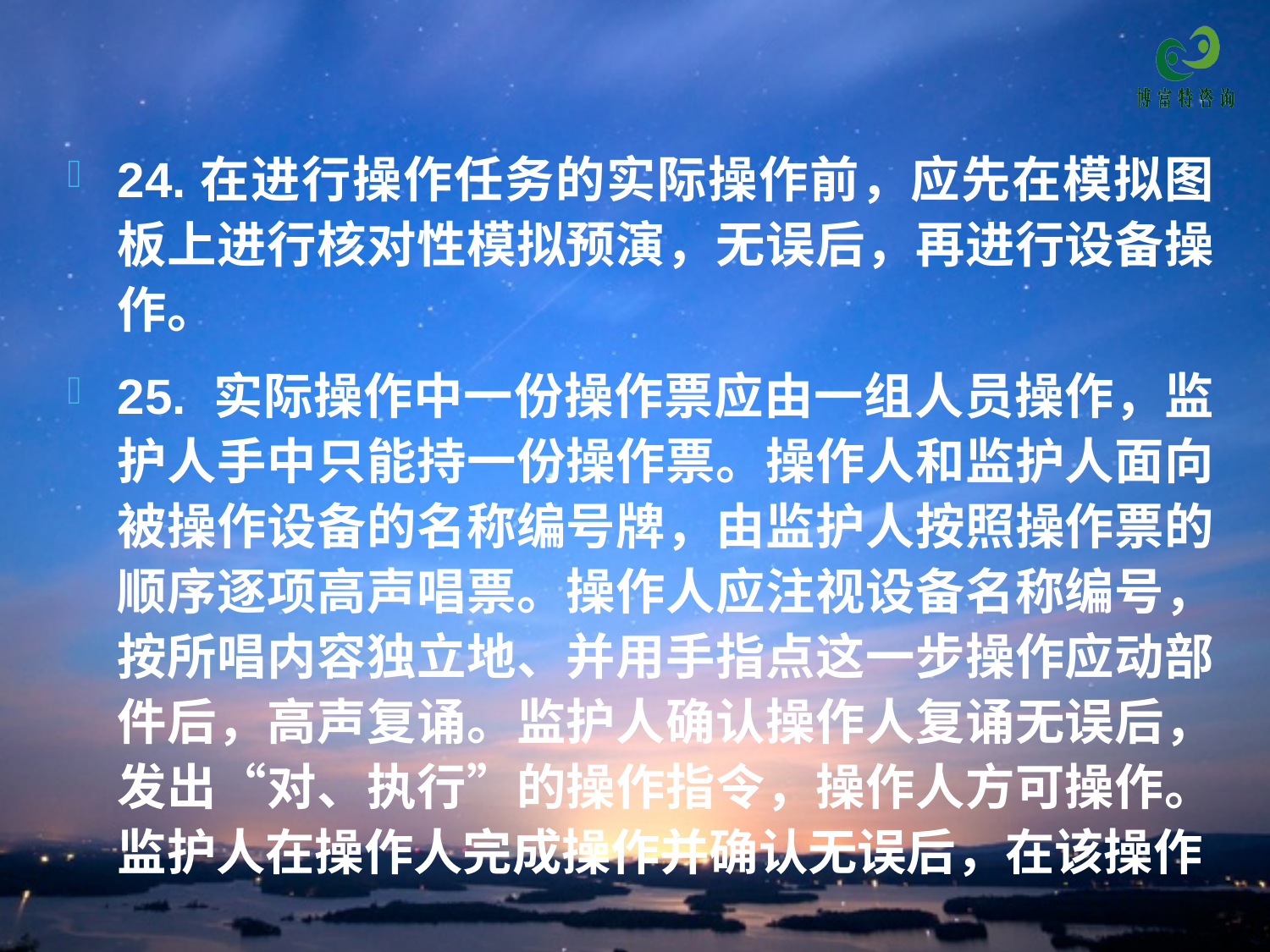

24.在进行操作任务的实际操作前，应先在模拟图板上进行核对性模拟预演，无误后，再进行设备操作。
25. 实际操作中一份操作票应由一组人员操作，监护人手中只能持一份操作票。操作人和监护人面向被操作设备的名称编号牌，由监护人按照操作票的顺序逐项高声唱票。操作人应注视设备名称编号，按所唱内容独立地、并用手指点这一步操作应动部件后，高声复诵。监护人确认操作人复诵无误后，发出“对、执行”的操作指令，操作人方可操作。监护人在操作人完成操作并确认无误后，在该操作